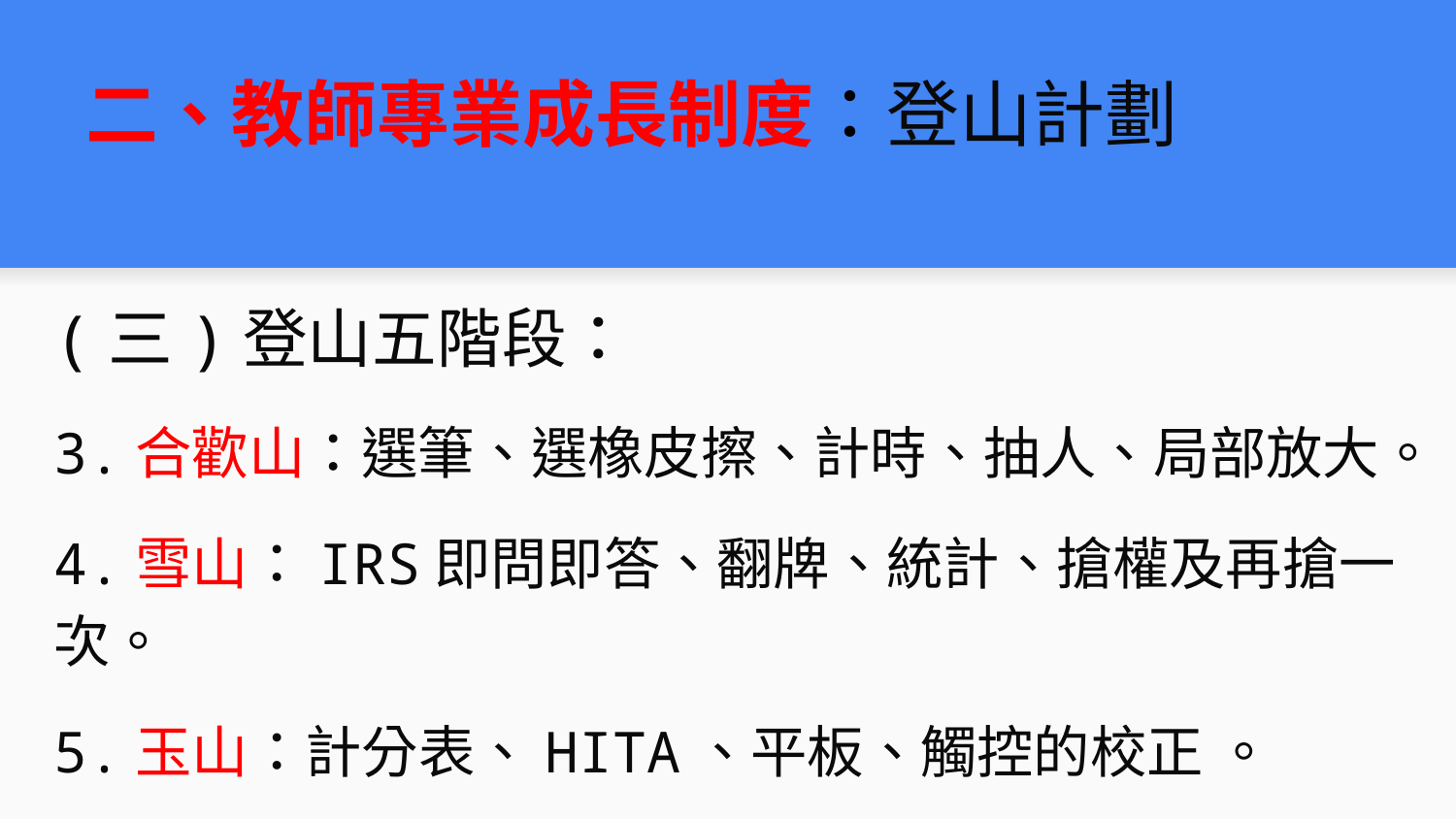

# 二、教師專業成長制度：登山計劃
(三)登山五階段：
3.合歡山：選筆、選橡皮擦、計時、抽人、局部放大。
4.雪山：IRS即問即答、翻牌、統計、搶權及再搶一次。
5.玉山：計分表、HITA、平板、觸控的校正 。